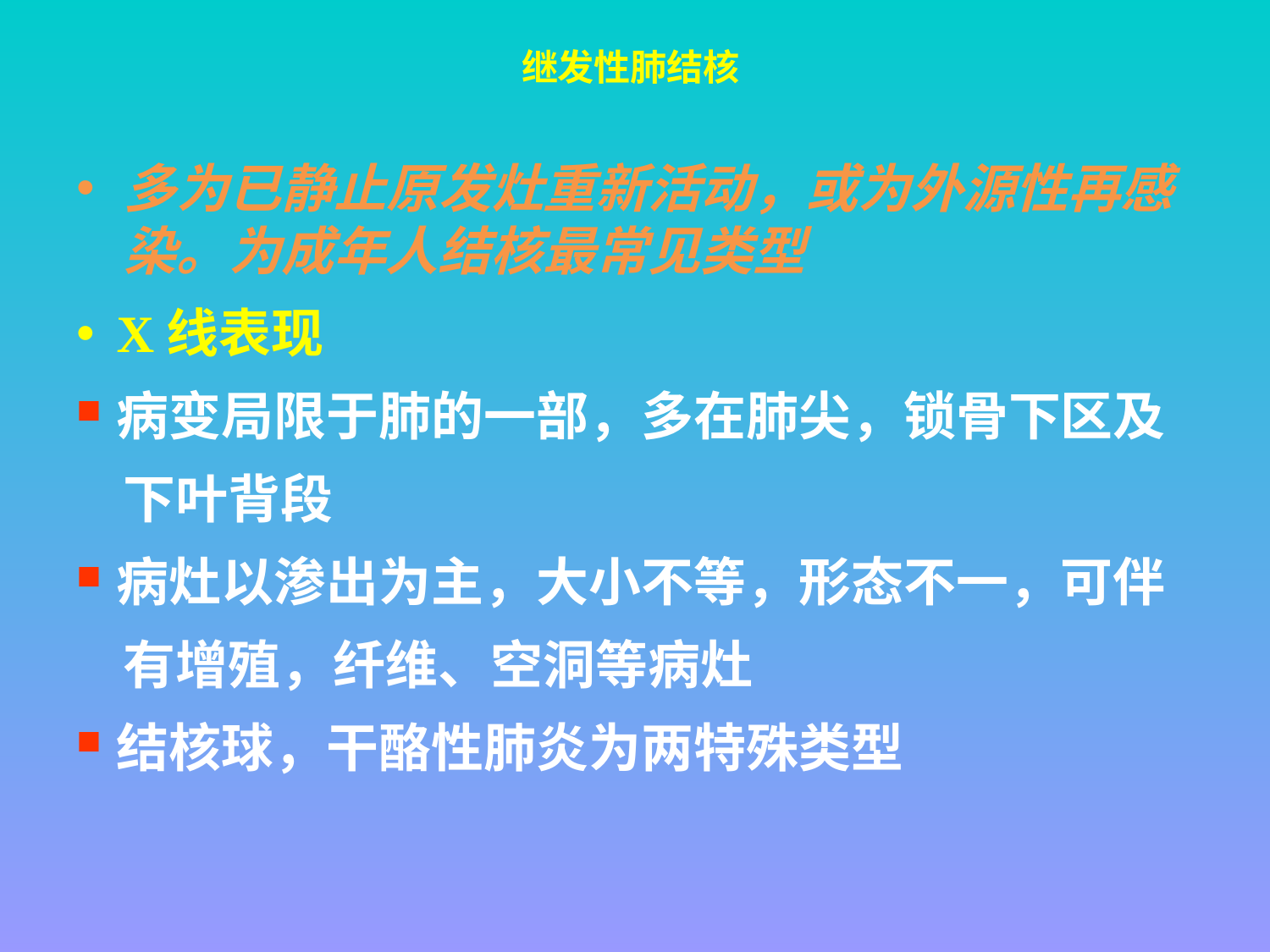

# 继发性肺结核
多为已静止原发灶重新活动，或为外源性再感染。为成年人结核最常见类型
X线表现
病变局限于肺的一部，多在肺尖，锁骨下区及
   下叶背段
病灶以渗出为主，大小不等，形态不一，可伴
   有增殖，纤维、空洞等病灶
结核球，干酪性肺炎为两特殊类型